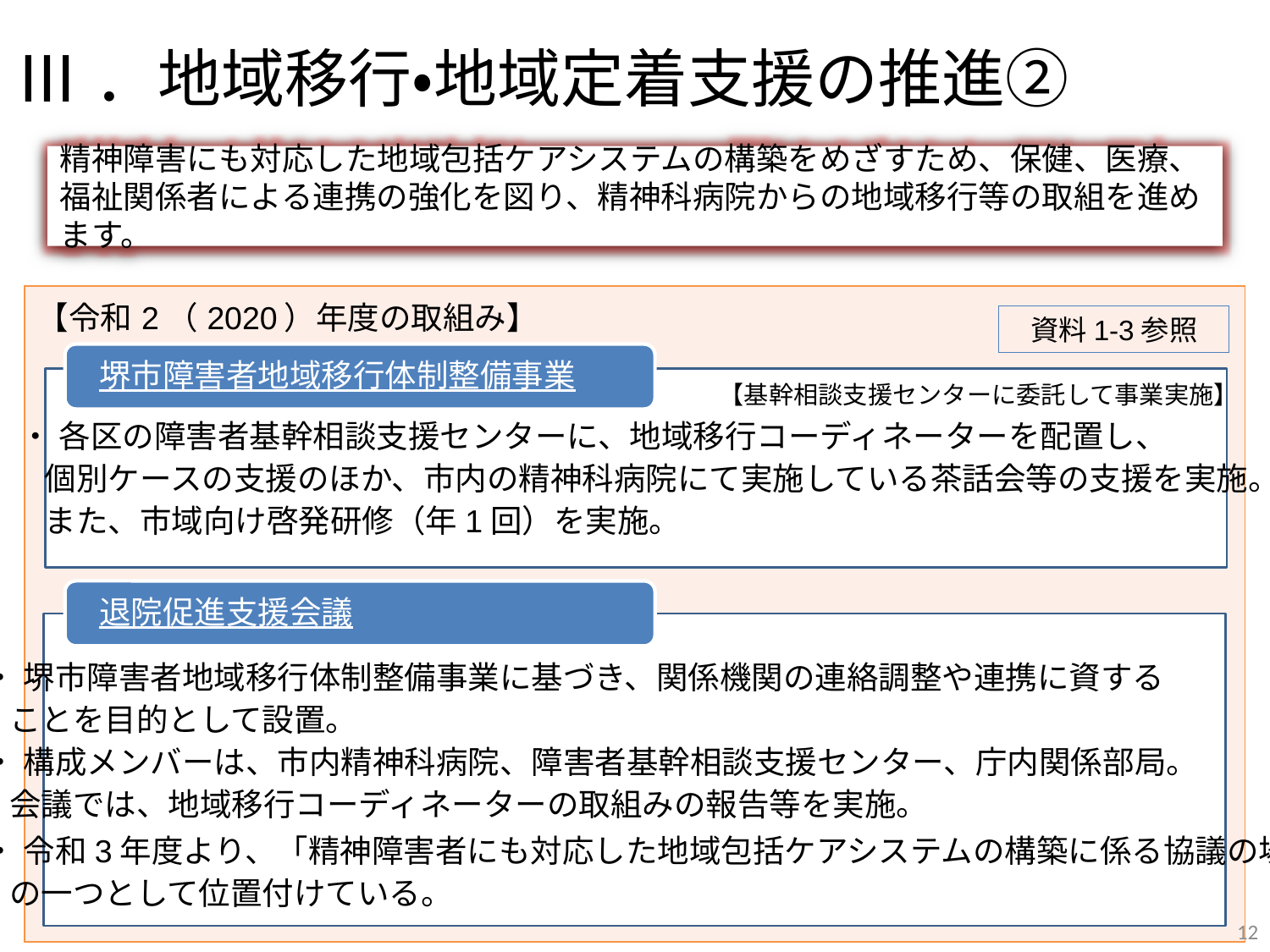

# Ⅲ．地域移行・地域定着支援の推進②
精神障害にも対応した地域包括ケアシステムの構築をめざすため、保健、医療、福祉関係者による連携の強化を図り、精神科病院からの地域移行等の取組を進めます。
| 【令和2（2020）年度の取組み】 |
| --- |
資料1-3参照

堺市障害者地域移行体制整備事業

【基幹相談支援センターに委託して事業実施】
・ 各区の障害者基幹相談支援センターに、地域移行コーディネーターを配置し、

個別ケースの支援のほか、市内の精神科病院にて実施している茶話会等の支援を実施。

また、市域向け啓発研修（年1回）を実施。

退院促進支援会議

・ 堺市障害者地域移行体制整備事業に基づき、関係機関の連絡調整や連携に資する

ことを目的として設置。

・ 構成メンバーは、市内精神科病院、障害者基幹相談支援センター、庁内関係部局。

会議では、地域移行コーディネーターの取組みの報告等を実施。

・ 令和3年度より、「精神障害者にも対応した地域包括ケアシステムの構築に係る協議の場」

の一つとして位置付けている。
12